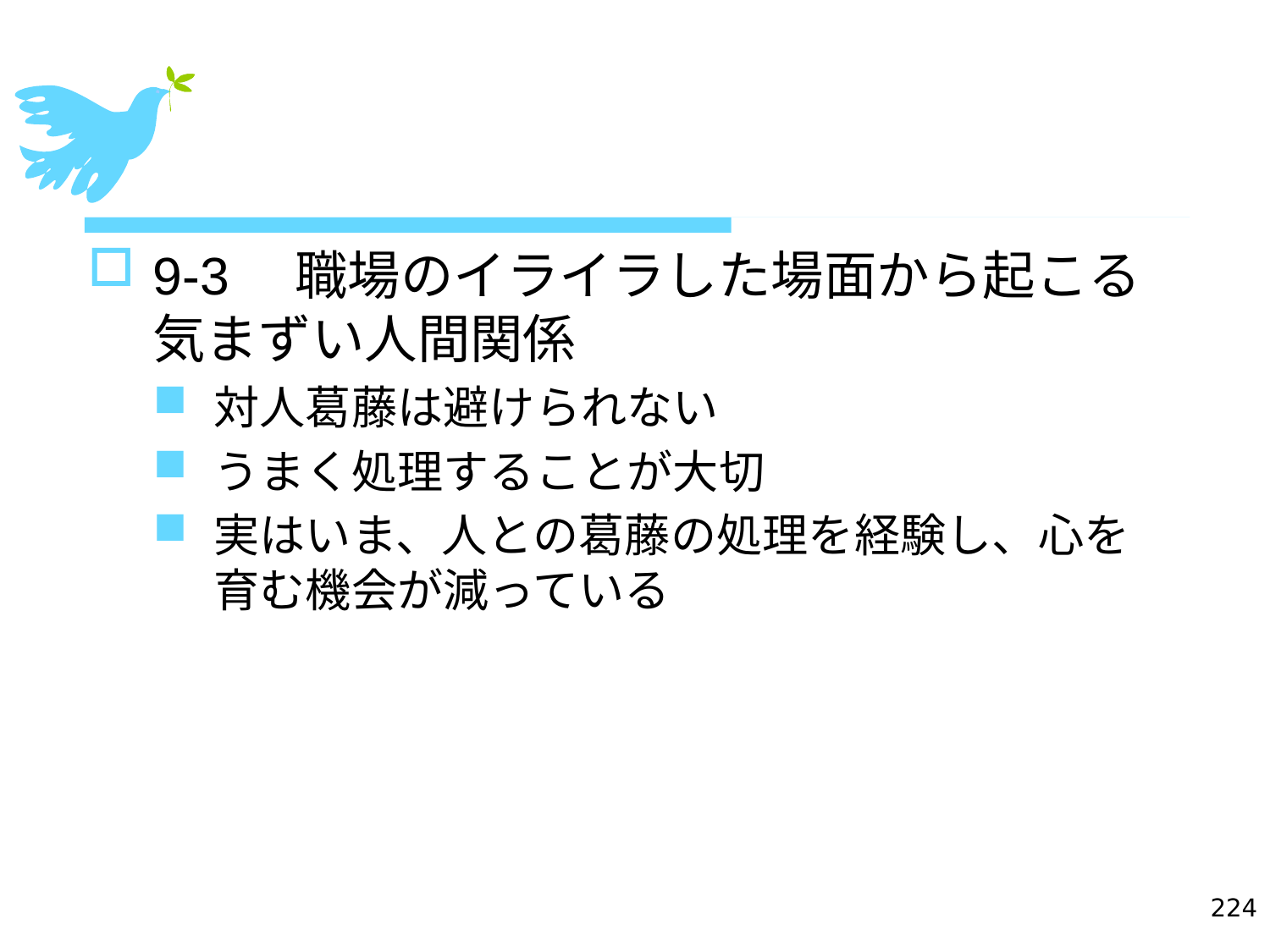

#
9-3　職場のイライラした場面から起こる気まずい人間関係
対人葛藤は避けられない
うまく処理することが大切
実はいま、人との葛藤の処理を経験し、心を育む機会が減っている

224